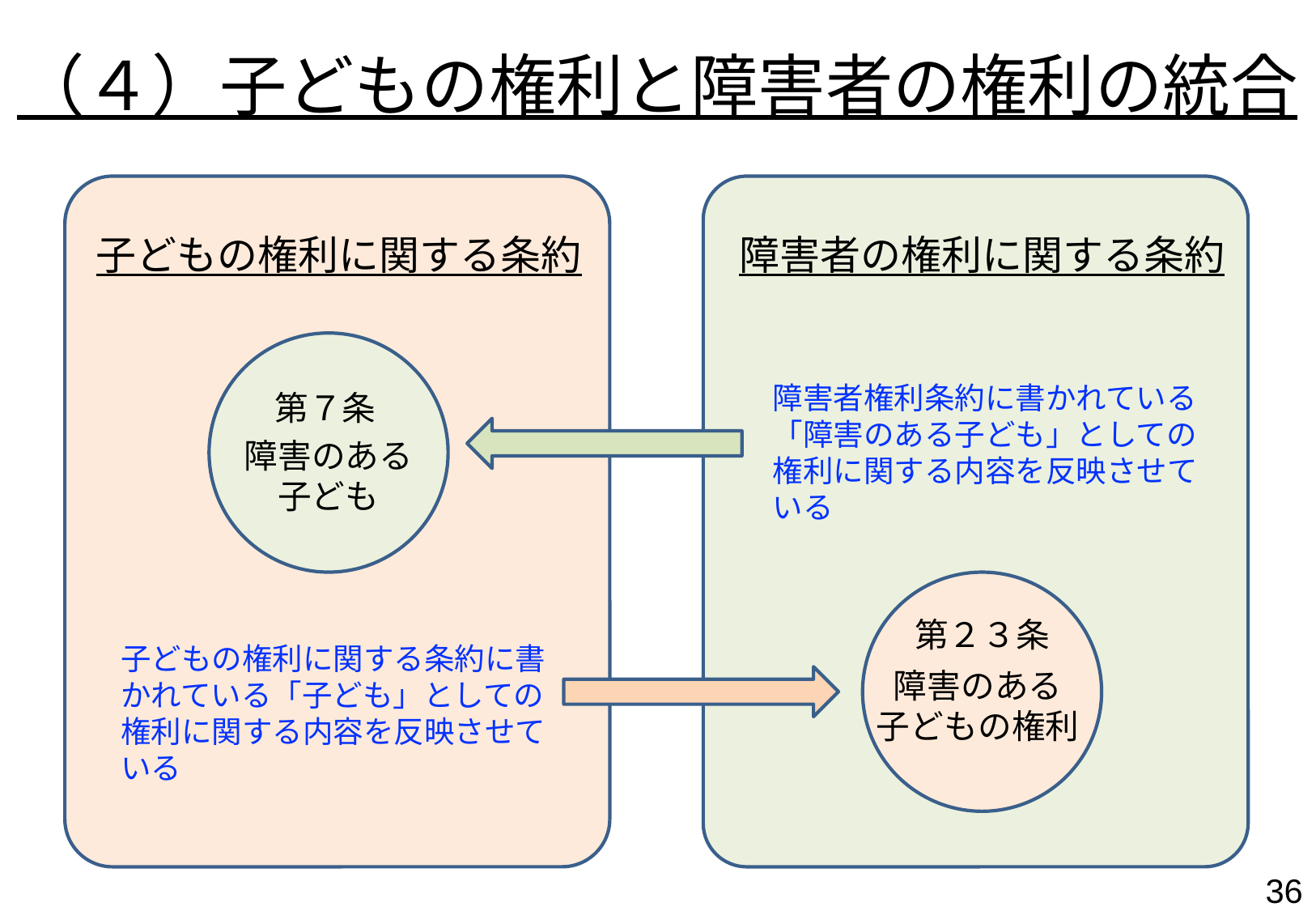

（４）子どもの権利と障害者の権利の統合

障害者の権利に関する条約
子どもの権利に関する条約

第７条
障害のある
子ども
障害者権利条約に書かれている
「障害のある子ども」としての権利に関する内容を反映させている

第２３条
障害のある
子どもの権利
子どもの権利に関する条約に書かれている「子ども」としての権利に関する内容を反映させている
36